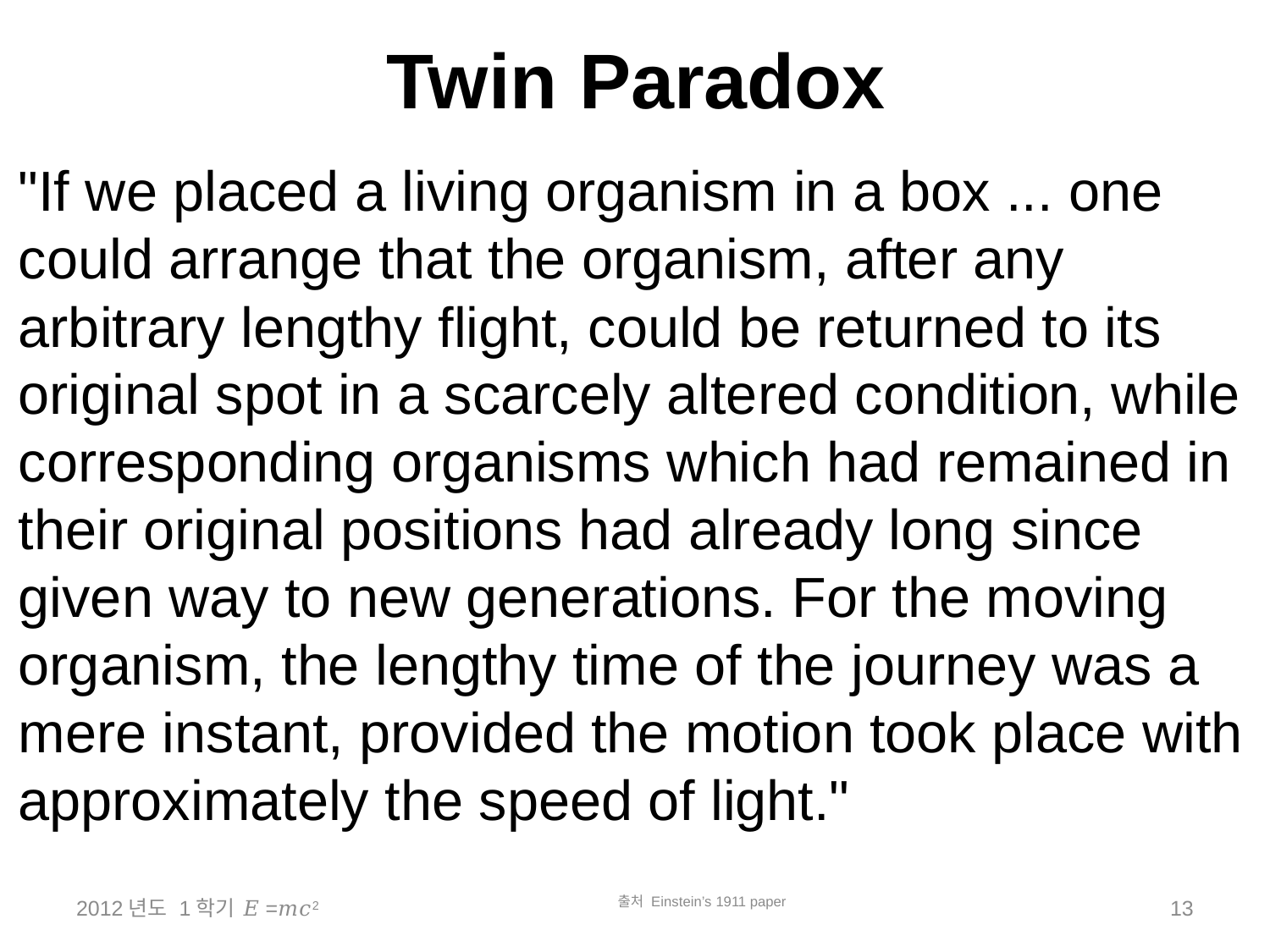

# Twin Paradox
"If we placed a living organism in a box ... one could arrange that the organism, after any arbitrary lengthy flight, could be returned to its original spot in a scarcely altered condition, while corresponding organisms which had remained in their original positions had already long since given way to new generations. For the moving organism, the lengthy time of the journey was a mere instant, provided the motion took place with approximately the speed of light."
출처 Einstein’s 1911 paper
2012년도 1학기 𝐸=𝑚𝑐2
13